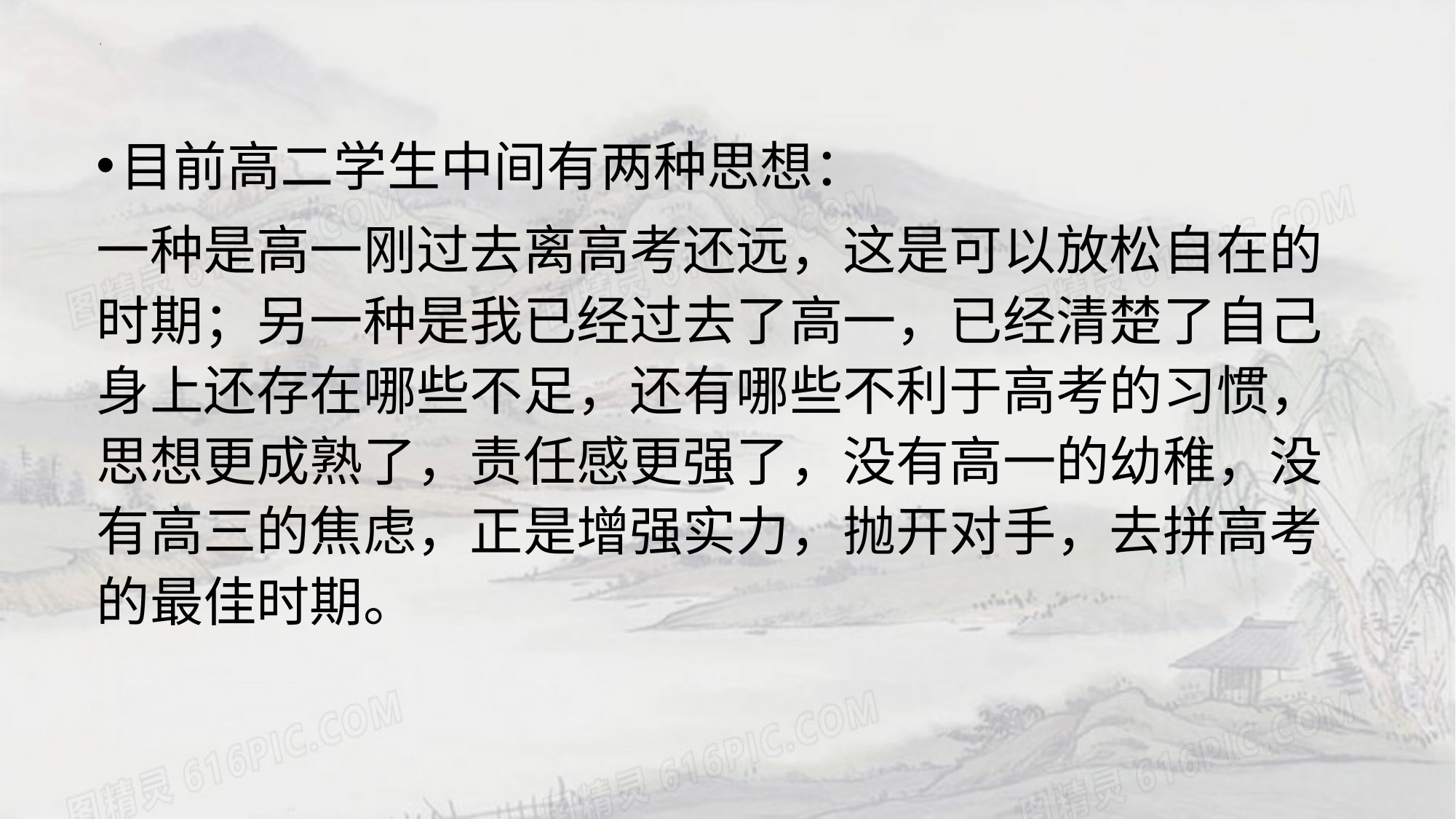

目前高二学生中间有两种思想：
一种是高一刚过去离高考还远，这是可以放松自在的时期；另一种是我已经过去了高一，已经清楚了自己身上还存在哪些不足，还有哪些不利于高考的习惯，思想更成熟了，责任感更强了，没有高一的幼稚，没有高三的焦虑，正是增强实力，抛开对手，去拼高考的最佳时期。